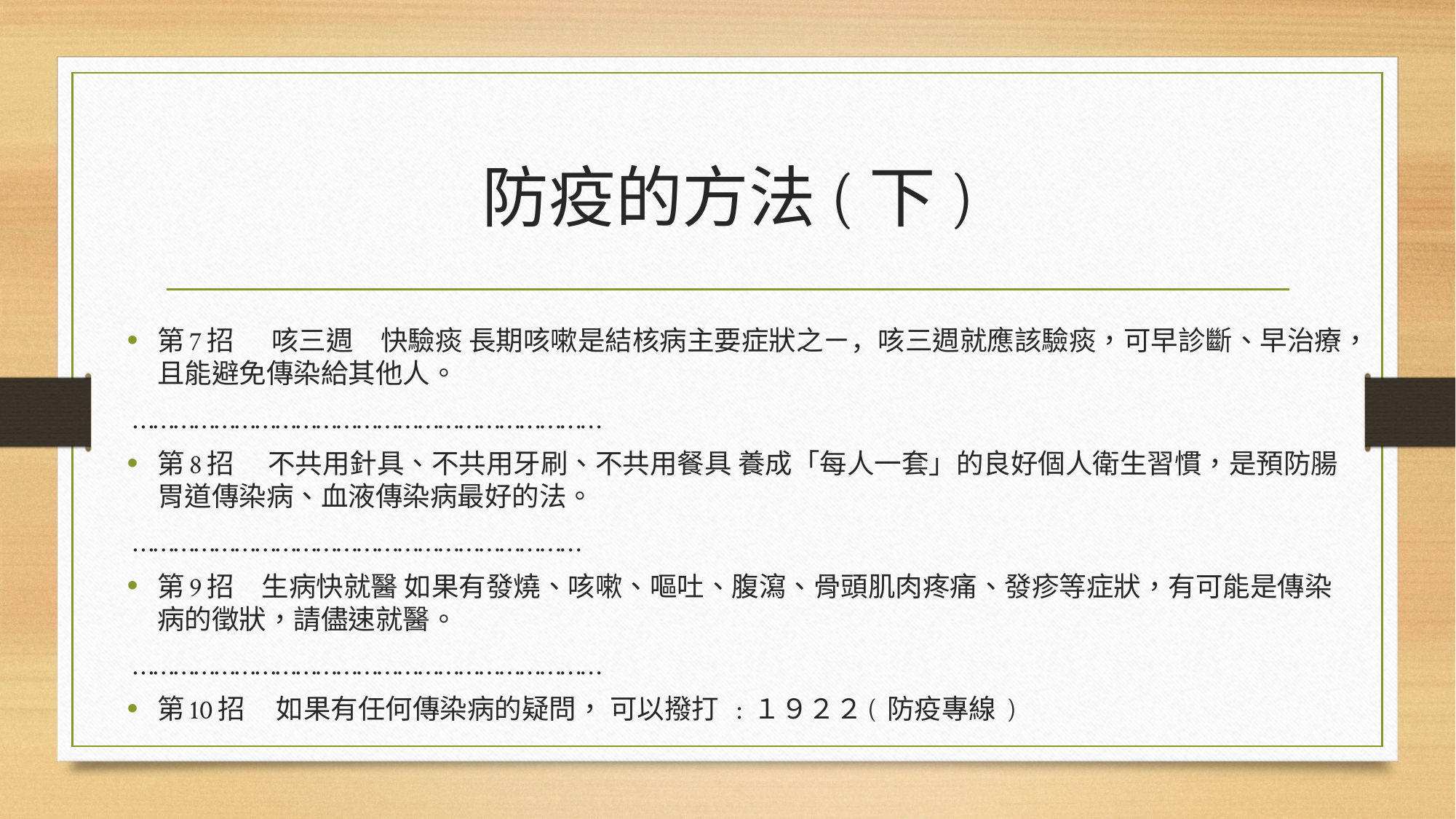

# 防疫的方法(下)

第7招      咳三週　快驗痰 長期咳嗽是結核病主要症狀之ㄧ，咳三週就應該驗痰，可早診斷、早治療，且能避免傳染給其他人。
 ……………………………………………………………
第8招　 不共用針具、不共用牙刷、不共用餐具 養成「每人一套」的良好個人衛生習慣，是預防腸胃道傳染病、血液傳染病最好的法。
 …………………………………………………………
第9招　生病快就醫 如果有發燒、咳嗽、嘔吐、腹瀉、骨頭肌肉疼痛、發疹等症狀，有可能是傳染病的徵狀，請儘速就醫。
 ……………………………………………………………
第10招     如果有任何傳染病的疑問， 可以撥打  : １９２２( 防疫專線 )